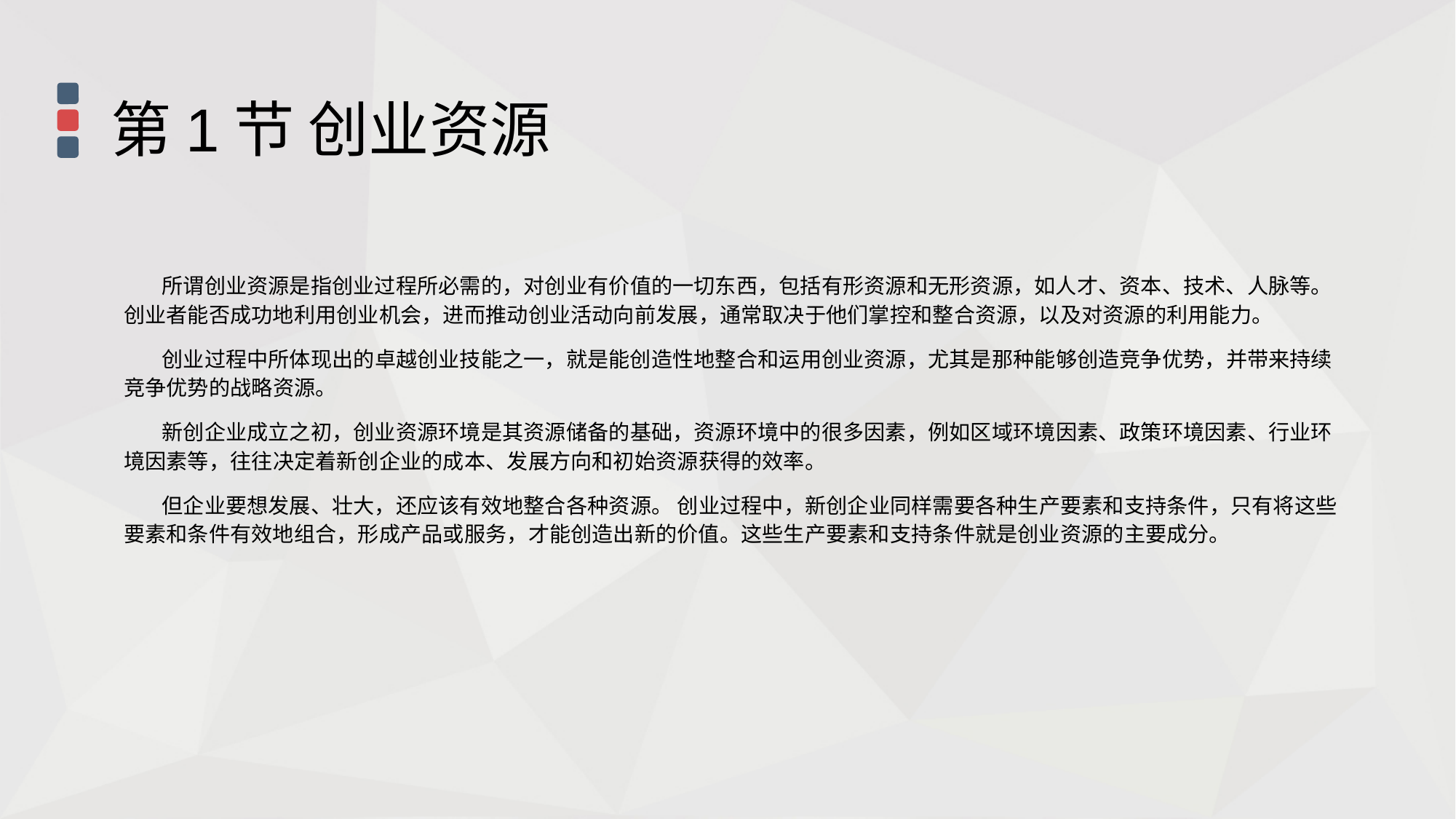

第1节 创业资源
       所谓创业资源是指创业过程所必需的，对创业有价值的一切东西，包括有形资源和无形资源，如人才、资本、技术、人脉等。创业者能否成功地利用创业机会，进而推动创业活动向前发展，通常取决于他们掌控和整合资源，以及对资源的利用能力。
       创业过程中所体现出的卓越创业技能之一，就是能创造性地整合和运用创业资源，尤其是那种能够创造竞争优势，并带来持续竞争优势的战略资源。
       新创企业成立之初，创业资源环境是其资源储备的基础，资源环境中的很多因素，例如区域环境因素、政策环境因素、行业环境因素等，往往决定着新创企业的成本、发展方向和初始资源获得的效率。
       但企业要想发展、壮大，还应该有效地整合各种资源。 创业过程中，新创企业同样需要各种生产要素和支持条件，只有将这些要素和条件有效地组合，形成产品或服务，才能创造出新的价值。这些生产要素和支持条件就是创业资源的主要成分。